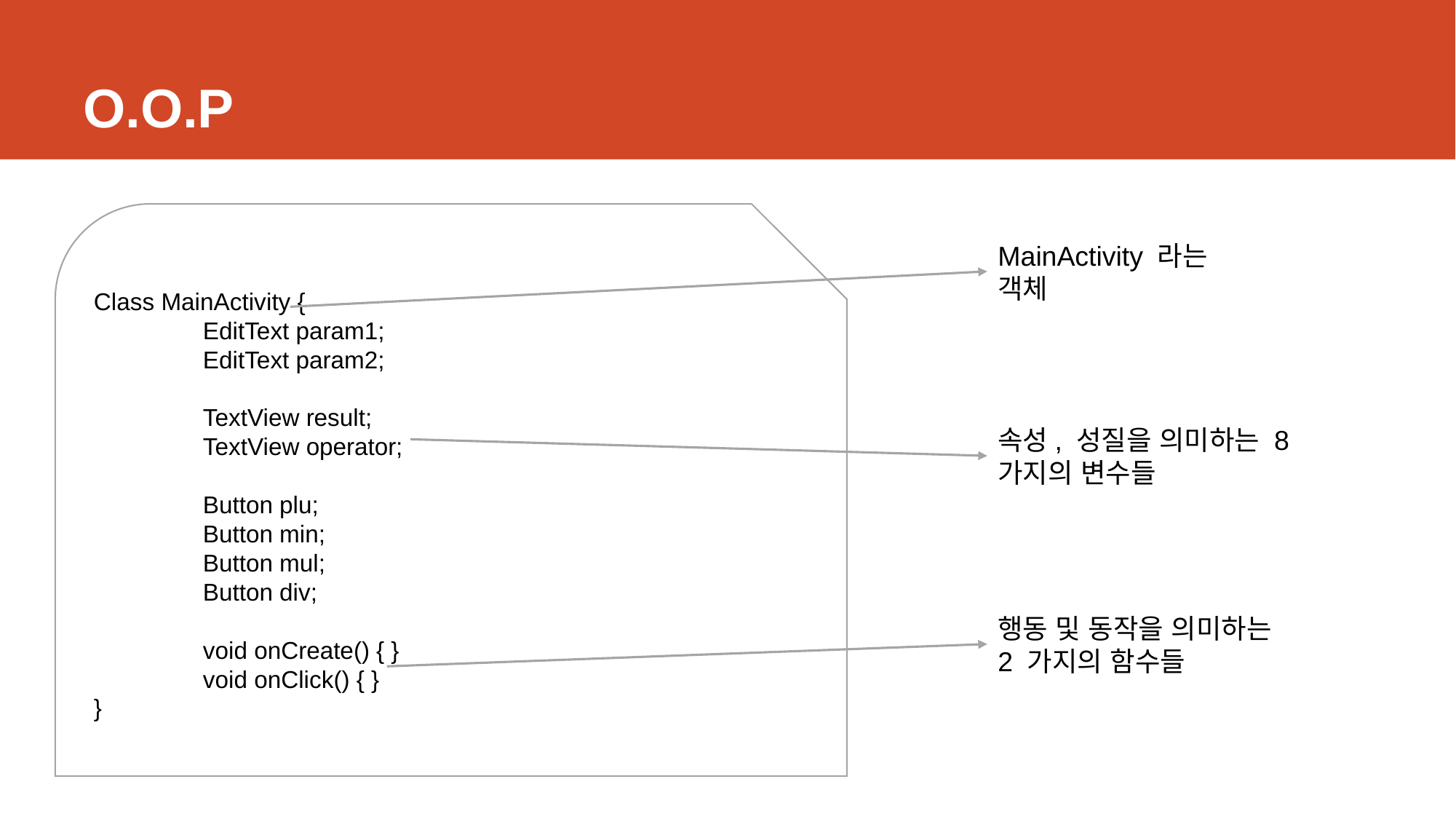

# O.O.P
Class MainActivity {
	EditText param1;
	EditText param2;
	TextView result;
	TextView operator;
	Button plu;
	Button min;
	Button mul;
	Button div;

	void onCreate() { }
	void onClick() { }
}
MainActivity 라는 객체
속성, 성질을 의미하는 8가지의 변수들
행동 및 동작을 의미하는
2 가지의 함수들